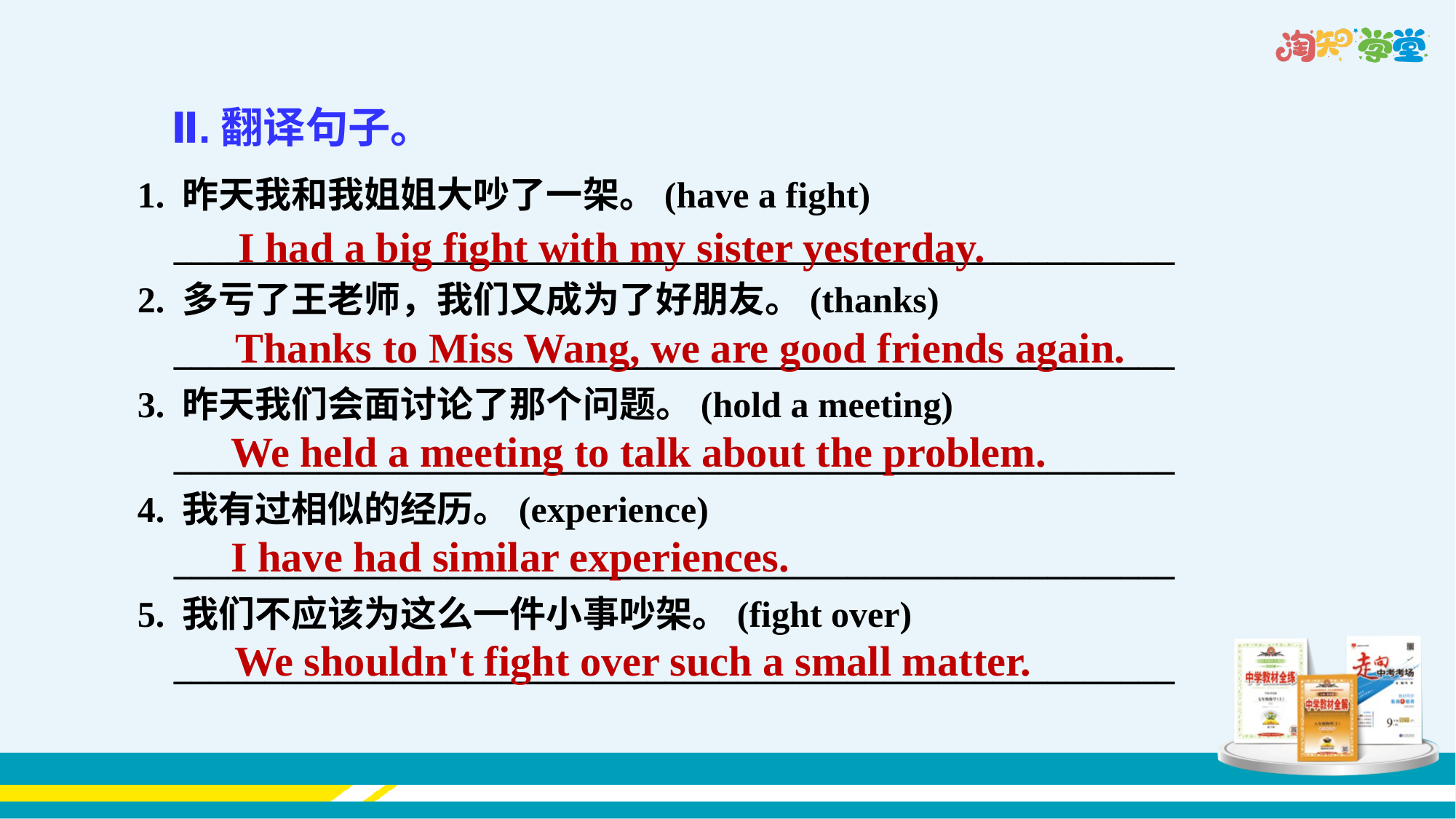

Ⅱ.翻译句子。
1. 昨天我和我姐姐大吵了一架。(have a fight)
    _______________________________________________________
2. 多亏了王老师，我们又成为了好朋友。(thanks)
    _______________________________________________________
3. 昨天我们会面讨论了那个问题。(hold a meeting)
    _______________________________________________________
4. 我有过相似的经历。(experience)
    _______________________________________________________
5. 我们不应该为这么一件小事吵架。(fight over)
    _______________________________________________________

I had a big fight with my sister yesterday.
Thanks to Miss Wang, we are good friends again.
We held a meeting to talk about the problem.
I have had similar experiences.
We shouldn't fight over such a small matter.